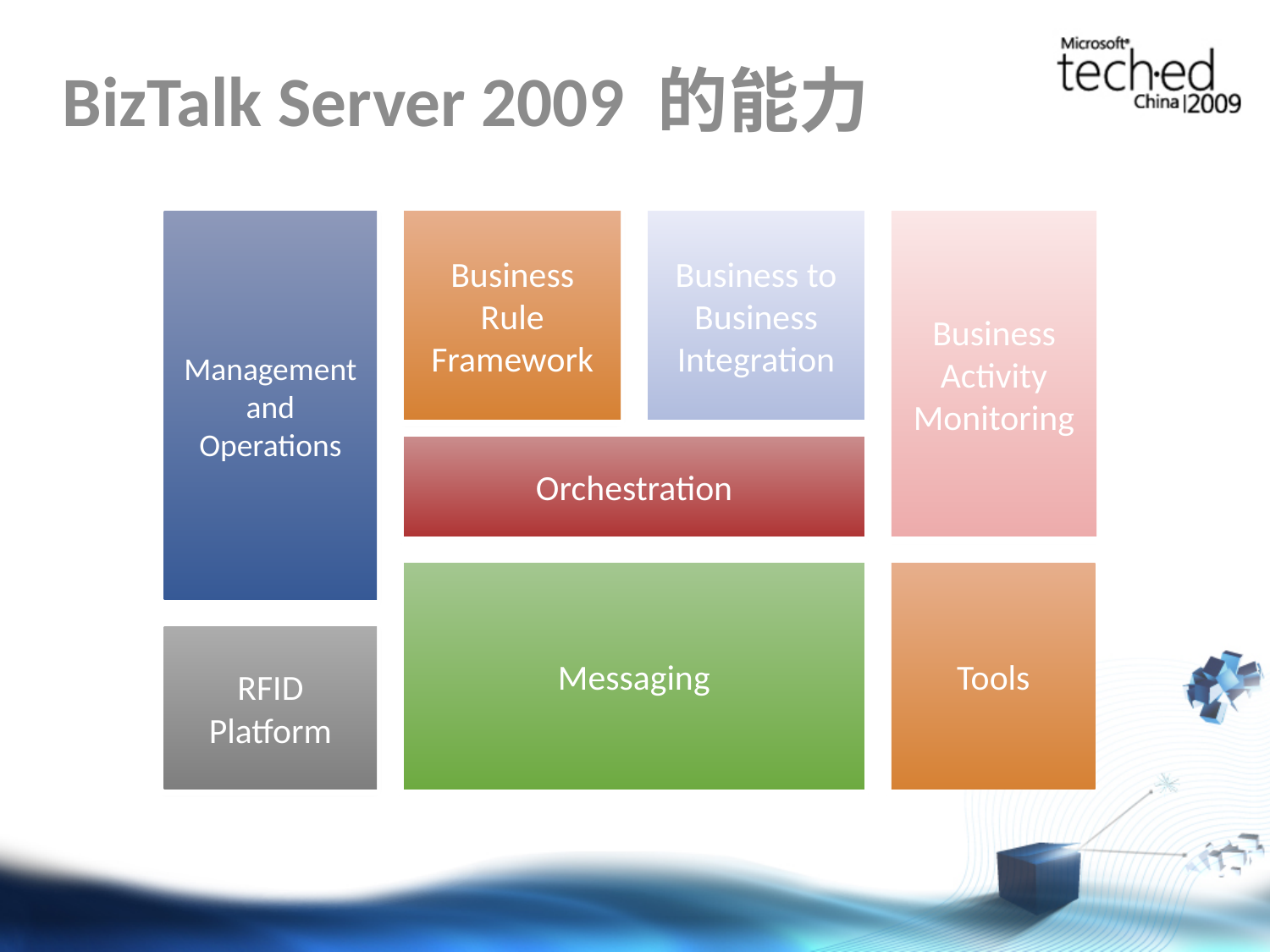

BizTalk Server 2009 的能力
Management and Operations
Business Rule Framework
Business to Business Integration
Business Activity Monitoring
Orchestration
Messaging
Tools
RFID Platform